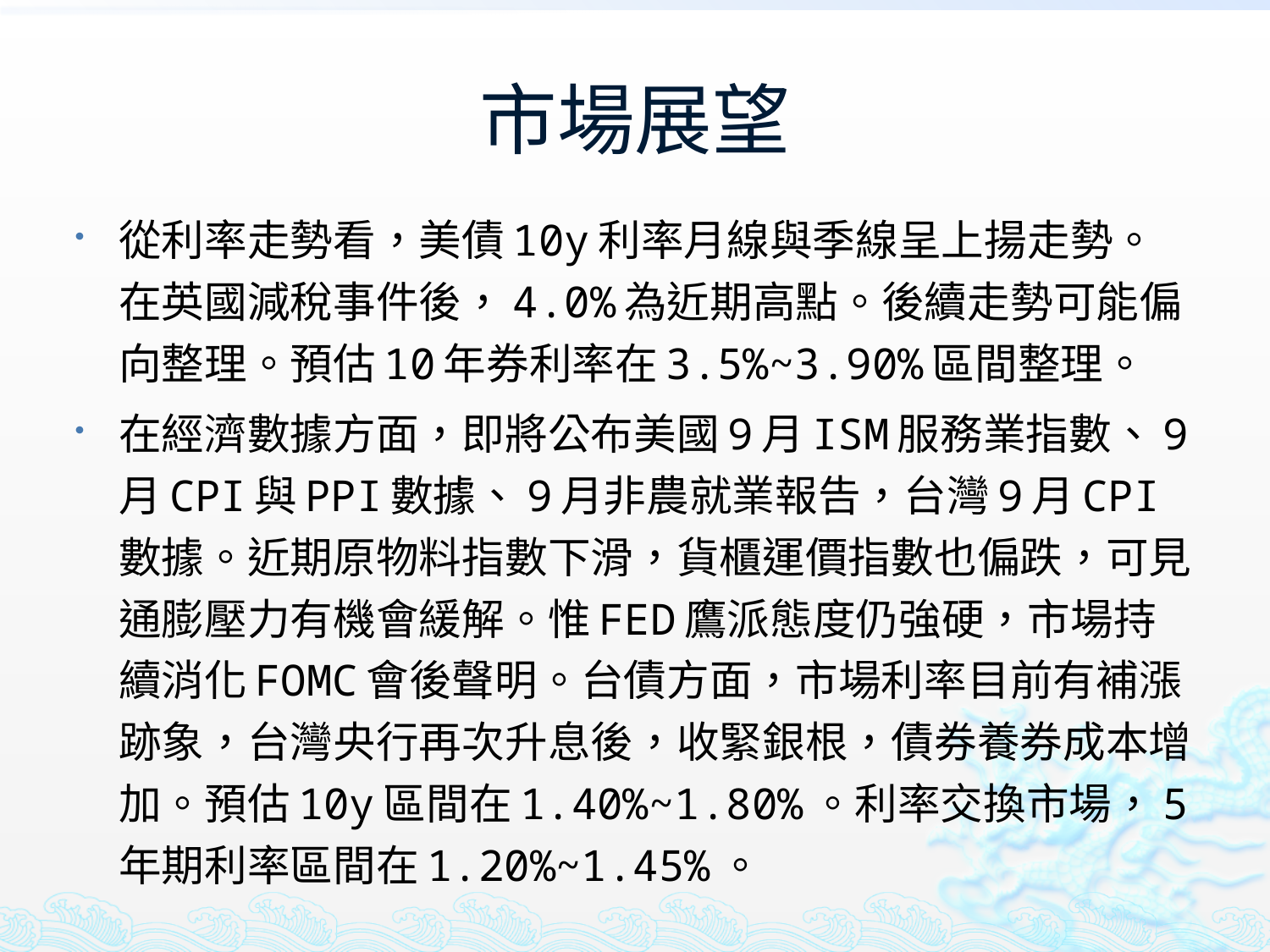

# 市場展望
從利率走勢看，美債10y利率月線與季線呈上揚走勢。在英國減稅事件後，4.0%為近期高點。後續走勢可能偏向整理。預估10年券利率在3.5%~3.90%區間整理。
在經濟數據方面，即將公布美國9月ISM服務業指數、9月CPI與PPI數據、9月非農就業報告，台灣9月CPI數據。近期原物料指數下滑，貨櫃運價指數也偏跌，可見通膨壓力有機會緩解。惟FED鷹派態度仍強硬，市場持續消化FOMC會後聲明。台債方面，市場利率目前有補漲跡象，台灣央行再次升息後，收緊銀根，債券養券成本增加。預估10y區間在1.40%~1.80%。利率交換市場，5年期利率區間在1.20%~1.45%。